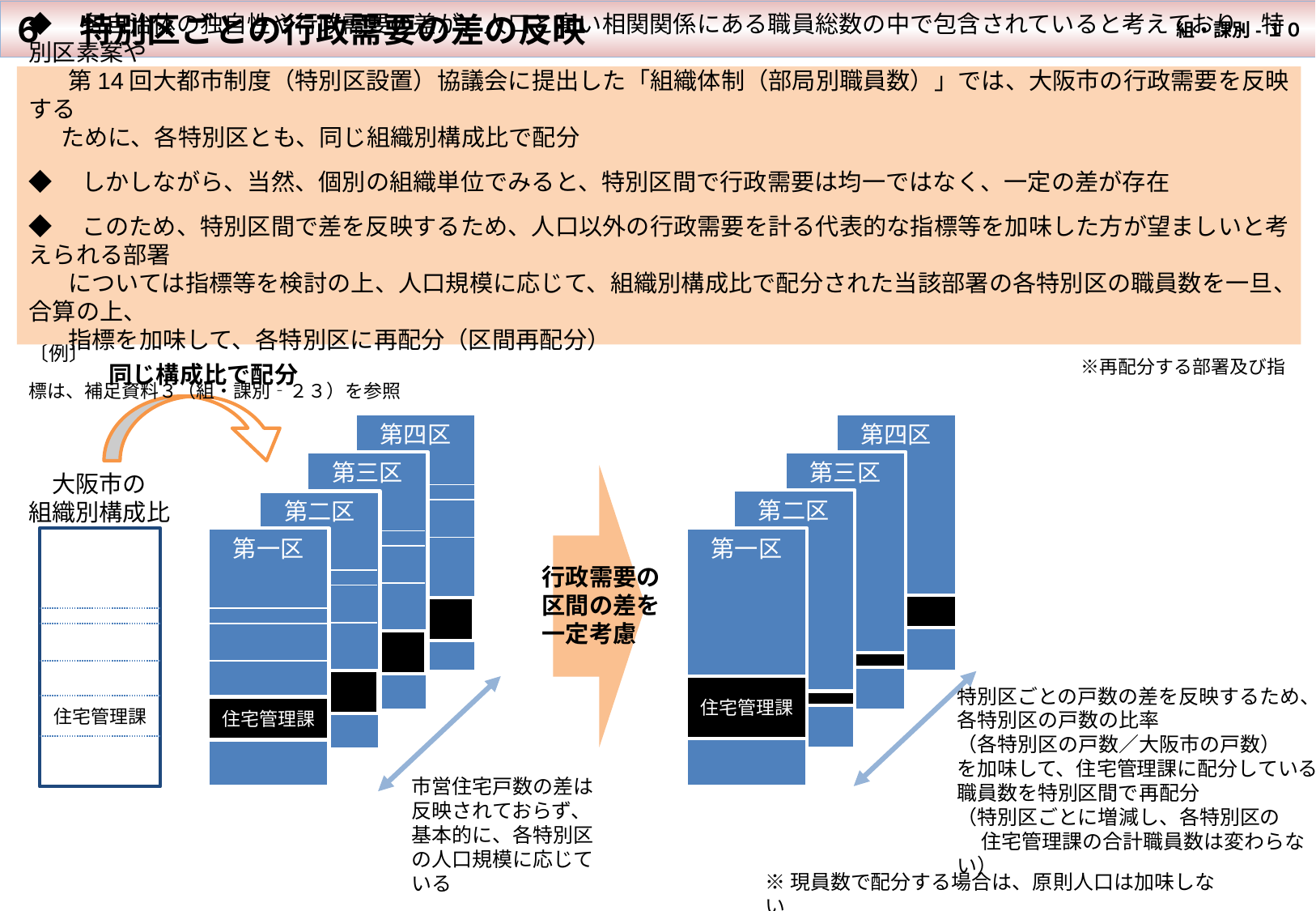

６　特別区ごとの行政需要の差の反映
組・課別-１０
◆　各自治体の独自性や行政需要の差が、人口と高い相関関係にある職員総数の中で包含されていると考えており、特別区素案や
　   第14回大都市制度（特別区設置）協議会に提出した「組織体制（部局別職員数）」では、大阪市の行政需要を反映する
     ために、各特別区とも、同じ組織別構成比で配分

◆　しかしながら、当然、個別の組織単位でみると、特別区間で行政需要は均一ではなく、一定の差が存在

◆　このため、特別区間で差を反映するため、人口以外の行政需要を計る代表的な指標等を加味した方が望ましいと考えられる部署
　   については指標等を検討の上、人口規模に応じて、組織別構成比で配分された当該部署の各特別区の職員数を一旦、合算の上、
　   指標を加味して、各特別区に再配分（区間再配分）
　　　　　　　　　　　　　　　　　　　　　　　　　　　　　　　　　　　　　　　　　　　　　　　　　　　　※再配分する部署及び指標は、補足資料３（組・課別‐２３）を参照
〔例〕
同じ構成比で配分

第四区

第四区

第三区

第三区

大阪市の
組織別構成比
第二区
第二区

第一区
住宅管理課
秘書広報
産業振興
第一区
住宅管理課
行政需要の
区間の差を一定考慮
危機管理
特別区ごとの戸数の差を反映するため、
各特別区の戸数の比率
（各特別区の戸数／大阪市の戸数）
を加味して、住宅管理課に配分している
職員数を特別区間で再配分
（特別区ごとに増減し、各特別区の
　 住宅管理課の合計職員数は変わらない）

住宅管理課
市営住宅戸数の差は反映されておらず、
基本的に、各特別区の人口規模に応じている
※現員数で配分する場合は、原則人口は加味しない